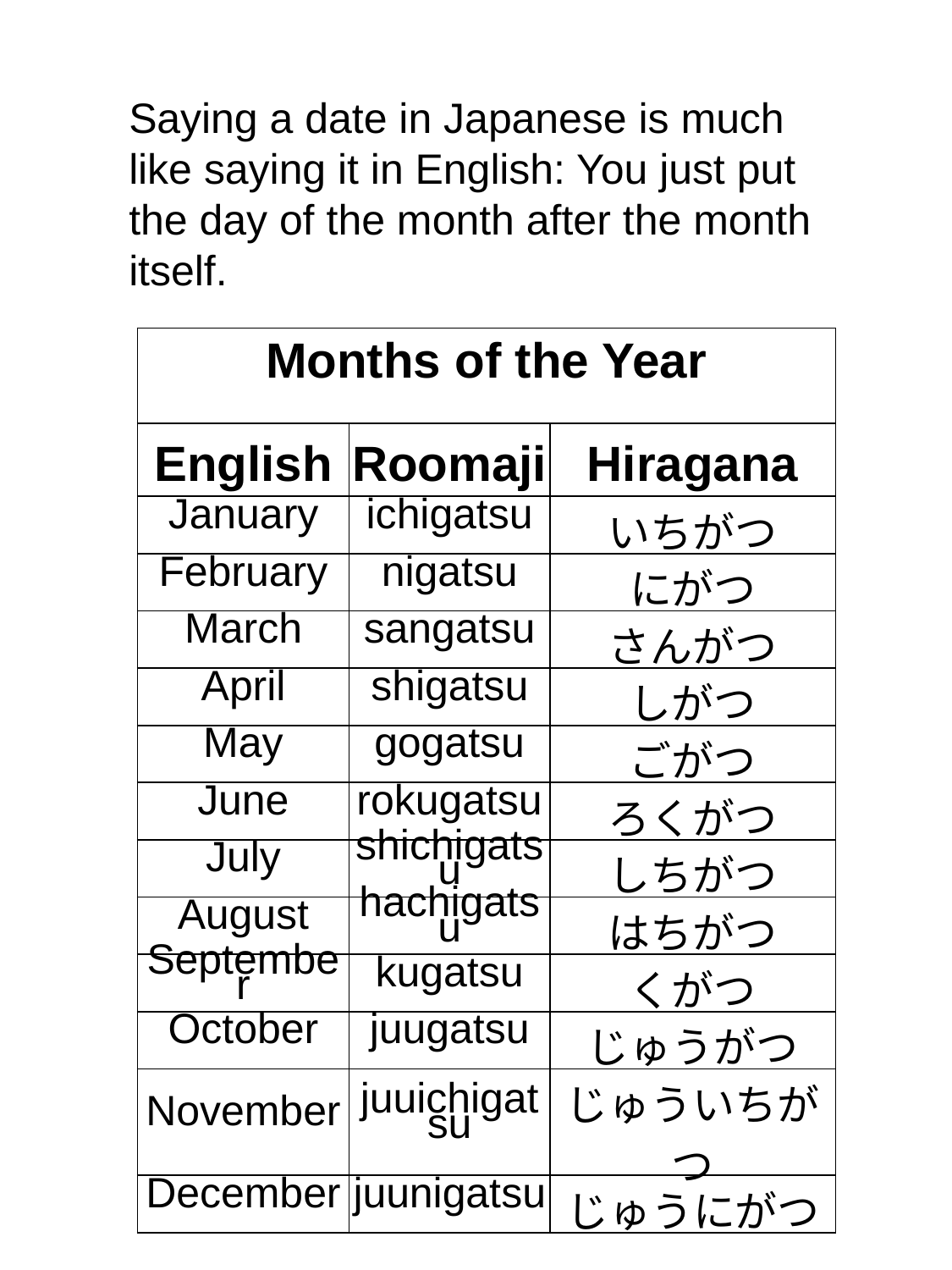

Saying a date in Japanese is much like saying it in English: You just put the day of the month after the month itself.
| Months of the Year |  |  |
| --- | --- | --- |
| English | Roomaji | Hiragana |
| January | ichigatsu | いちがつ |
| February | nigatsu | にがつ |
| March | sangatsu | さんがつ |
| April | shigatsu | しがつ |
| May | gogatsu | ごがつ |
| June | rokugatsu | ろくがつ |
| July | shichigatsu | しちがつ |
| August | hachigatsu | はちがつ |
| September | kugatsu | くがつ |
| October | juugatsu | じゅうがつ |
| November | juuichigatsu | じゅういちがつ |
| December | juunigatsu | じゅうにがつ |